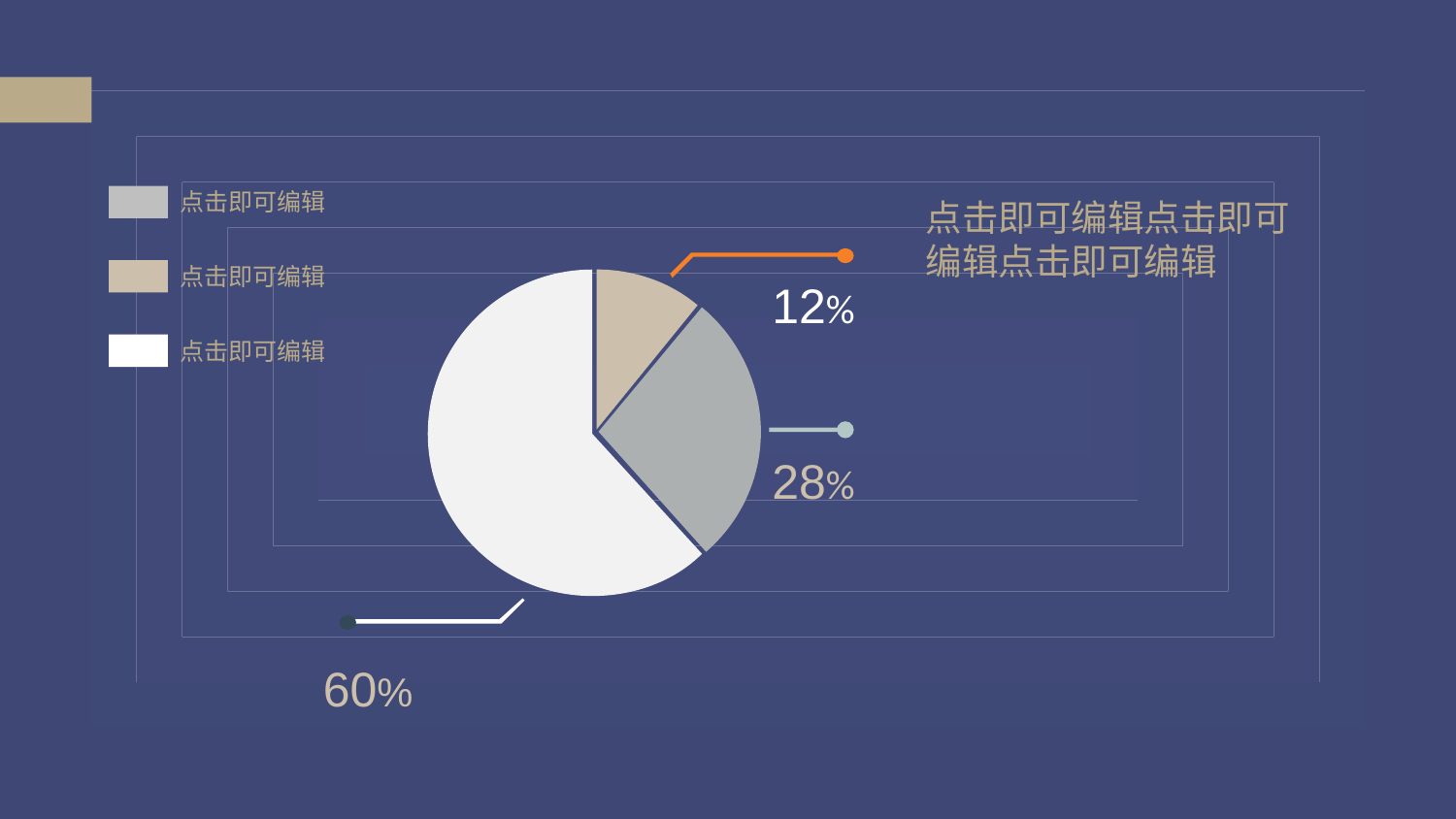

点击即可编辑

点击即可编辑点击即可编辑点击即可编辑

点击即可编辑

12%
点击即可编辑

28%
60%